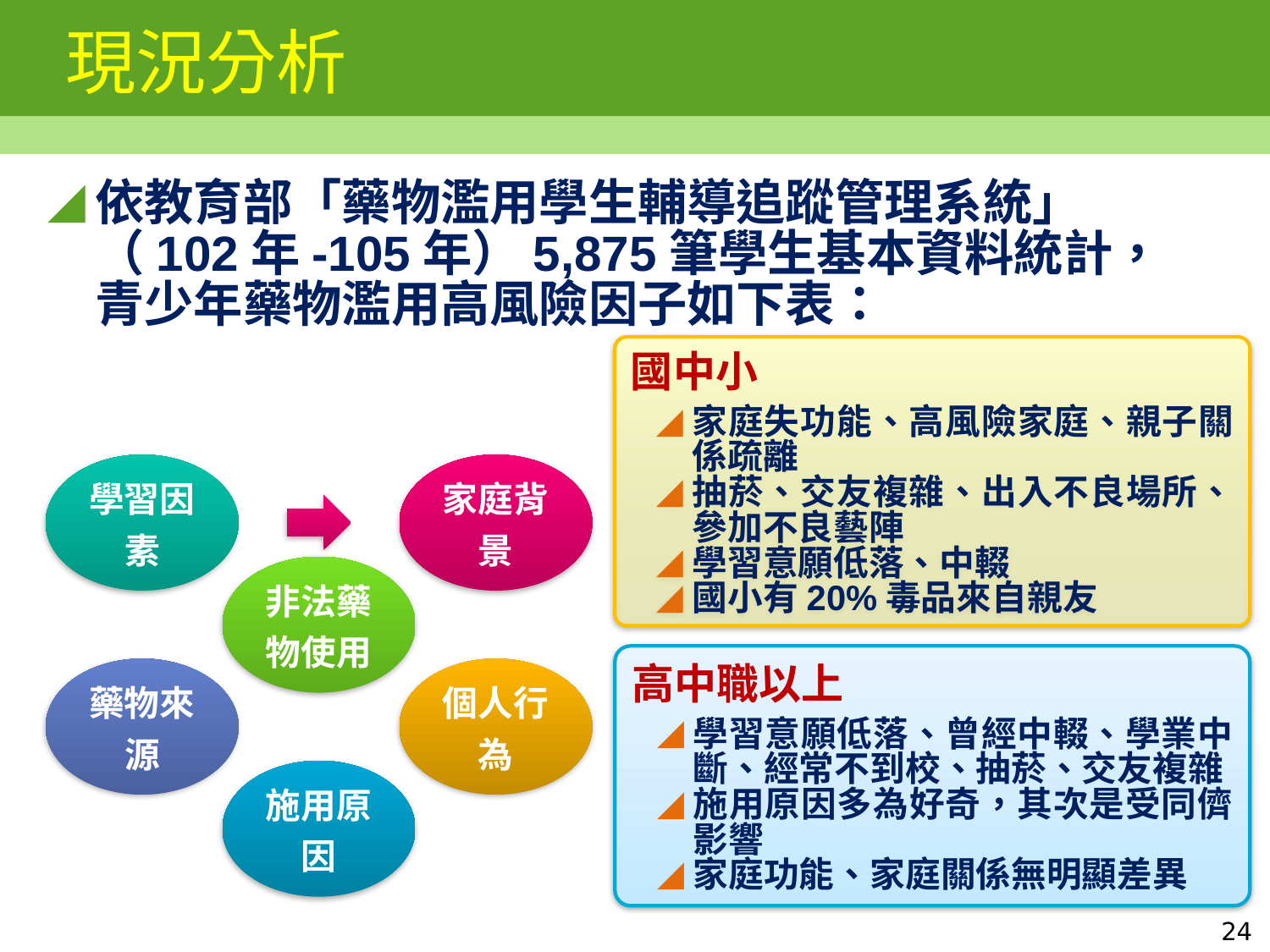

# 現況分析
依教育部「藥物濫用學生輔導追蹤管理系統」
（102年-105年）5,875筆學生基本資料統計，青少年藥物濫用高風險因子如下表：
國中小
家庭失功能、高風險家庭、親子關係疏離
抽菸、交友複雜、出入不良場所、參加不良藝陣
學習意願低落、中輟
國小有20%毒品來自親友
非法藥物使用
家庭背景
個人行為
施用原因
學習因素
藥物來源
高中職以上
學習意願低落、曾經中輟、學業中斷、經常不到校、抽菸、交友複雜
施用原因多為好奇，其次是受同儕影響
家庭功能、家庭關係無明顯差異
24